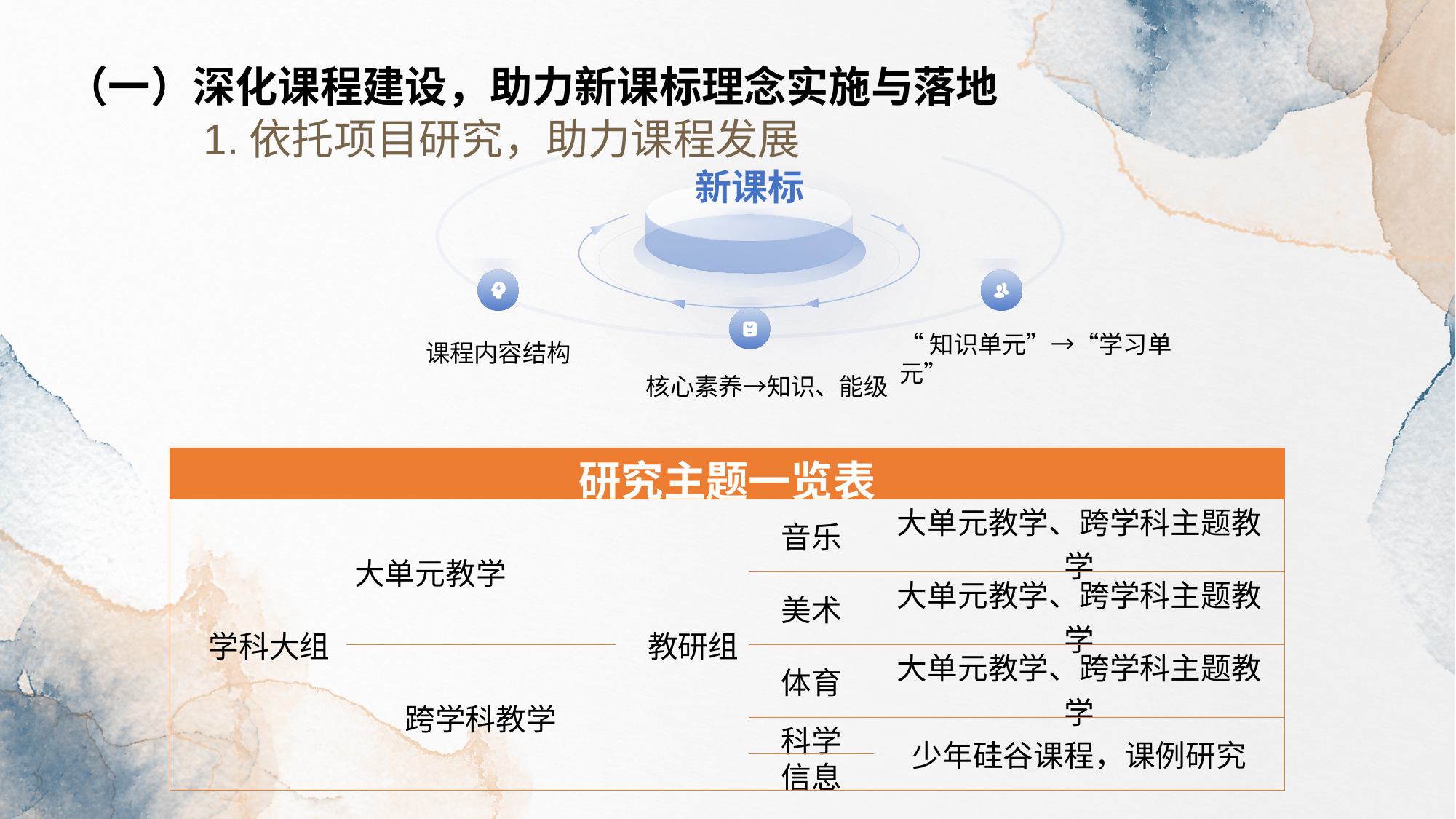

（一）深化课程建设，助力新课标理念实施与落地
1.依托项目研究，助力课程发展
新课标

“知识单元”→“学习单元”
课程内容结构
核心素养→知识、能级
| 研究主题一览表 |  |  |  |  |
| --- | --- | --- | --- | --- |
| 学科大组 | 大单元教学 | 教研组 | 音乐 | 大单元教学、跨学科主题教学 |
|  |  |  | 美术 | 大单元教学、跨学科主题教学 |
|  | 跨学科教学 |  | 体育 | 大单元教学、跨学科主题教学 |
|  |  |  | 科学 | 少年硅谷课程，课例研究 |
|  |  |  | 信息 |  |